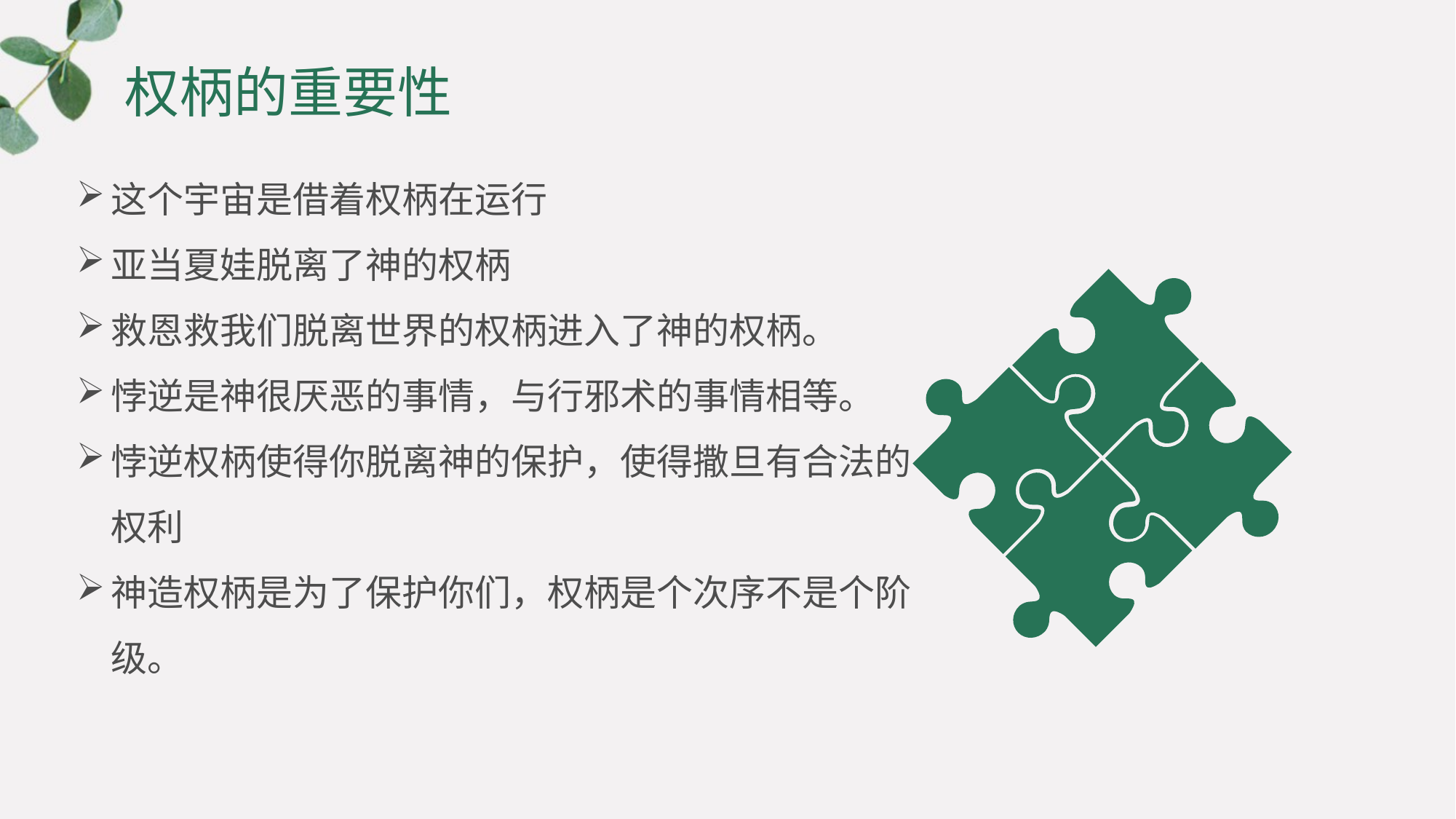

# 权柄的重要性

这个宇宙是借着权柄在运行
亚当夏娃脱离了神的权柄
救恩救我们脱离世界的权柄进入了神的权柄。
悖逆是神很厌恶的事情，与行邪术的事情相等。
悖逆权柄使得你脱离神的保护，使得撒旦有合法的权利
神造权柄是为了保护你们，权柄是个次序不是个阶级。